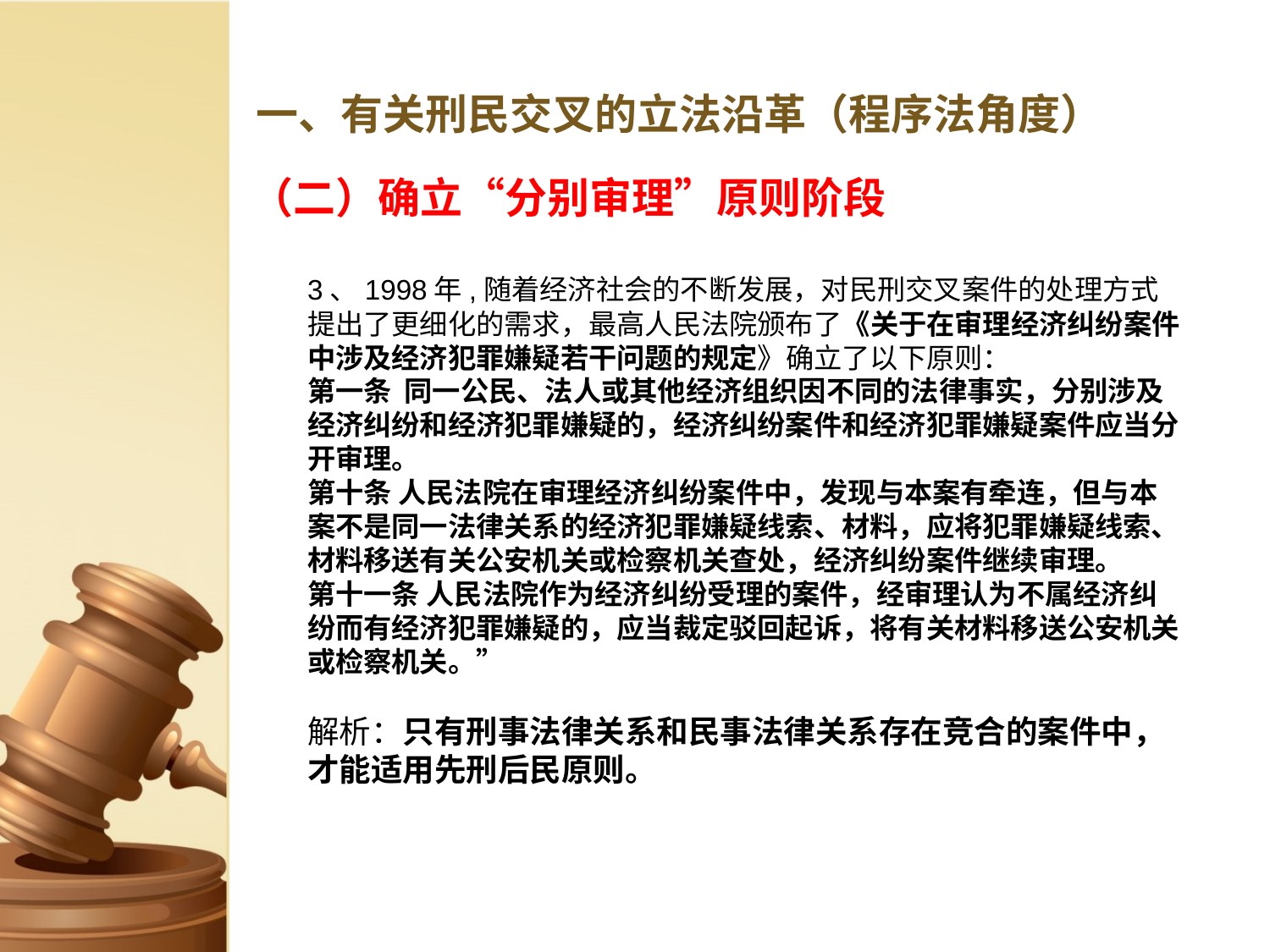

# 一、有关刑民交叉的立法沿革（程序法角度）
（二）确立“分别审理”原则阶段
3、1998年,随着经济社会的不断发展，对民刑交叉案件的处理方式提出了更细化的需求，最高人民法院颁布了《关于在审理经济纠纷案件中涉及经济犯罪嫌疑若干问题的规定》确立了以下原则：
第一条  同一公民、法人或其他经济组织因不同的法律事实，分别涉及经济纠纷和经济犯罪嫌疑的，经济纠纷案件和经济犯罪嫌疑案件应当分开审理。
第十条 人民法院在审理经济纠纷案件中，发现与本案有牵连，但与本案不是同一法律关系的经济犯罪嫌疑线索、材料，应将犯罪嫌疑线索、材料移送有关公安机关或检察机关查处，经济纠纷案件继续审理。
第十一条 人民法院作为经济纠纷受理的案件，经审理认为不属经济纠纷而有经济犯罪嫌疑的，应当裁定驳回起诉，将有关材料移送公安机关或检察机关。”

解析：只有刑事法律关系和民事法律关系存在竞合的案件中，才能适用先刑后民原则。